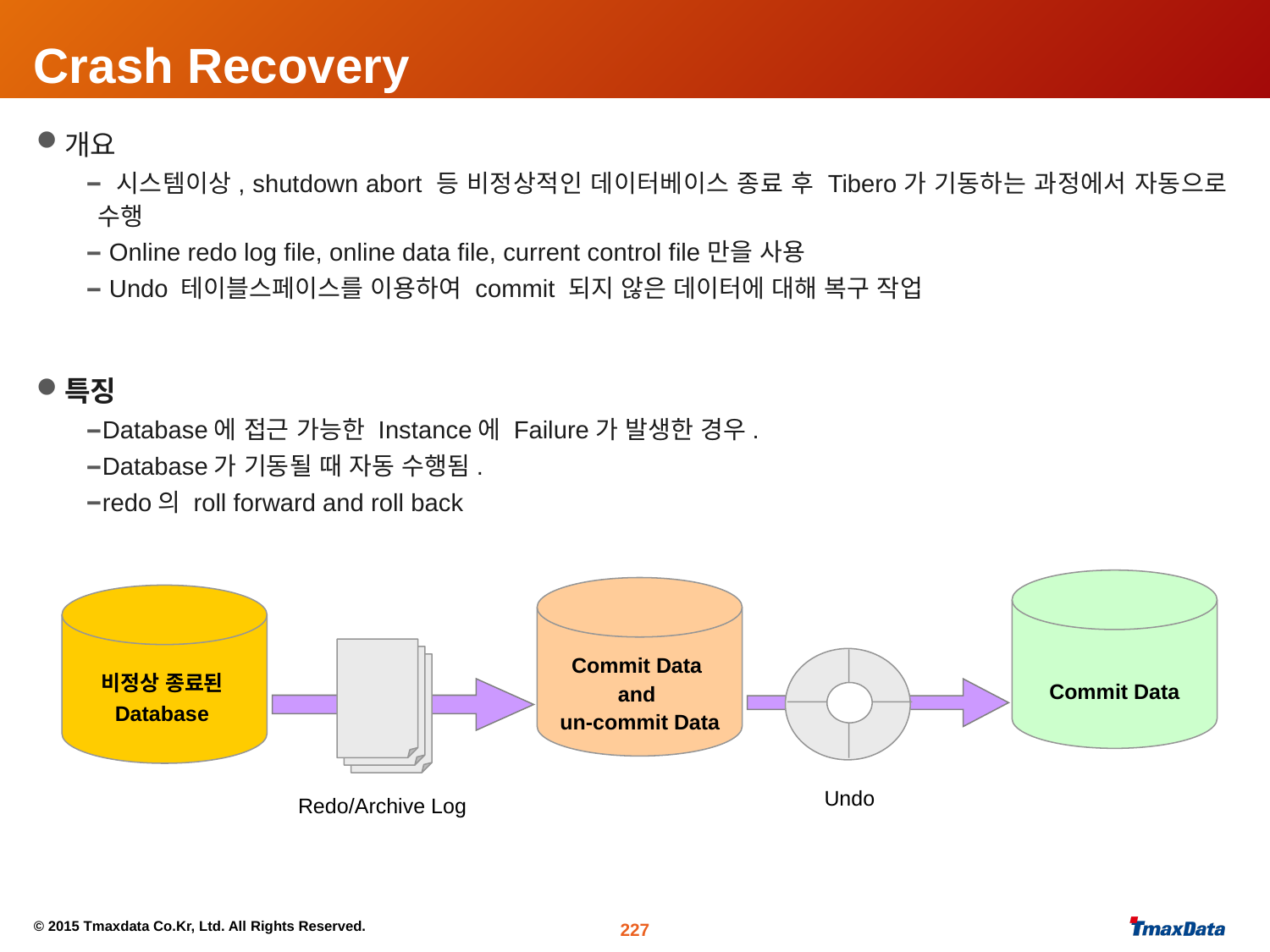

# Crash Recovery
개요
 시스템이상, shutdown abort 등 비정상적인 데이터베이스 종료 후 Tibero가 기동하는 과정에서 자동으로 수행
 Online redo log file, online data file, current control file만을 사용
 Undo 테이블스페이스를 이용하여 commit 되지 않은 데이터에 대해 복구 작업

특징
Database에 접근 가능한 Instance에 Failure가 발생한 경우.
Database가 기동될 때 자동 수행됨.
redo의 roll forward and roll back

Commit Data
and
 un-commit Data

비정상 종료된
Database
Commit Data

Undo
Redo/Archive Log